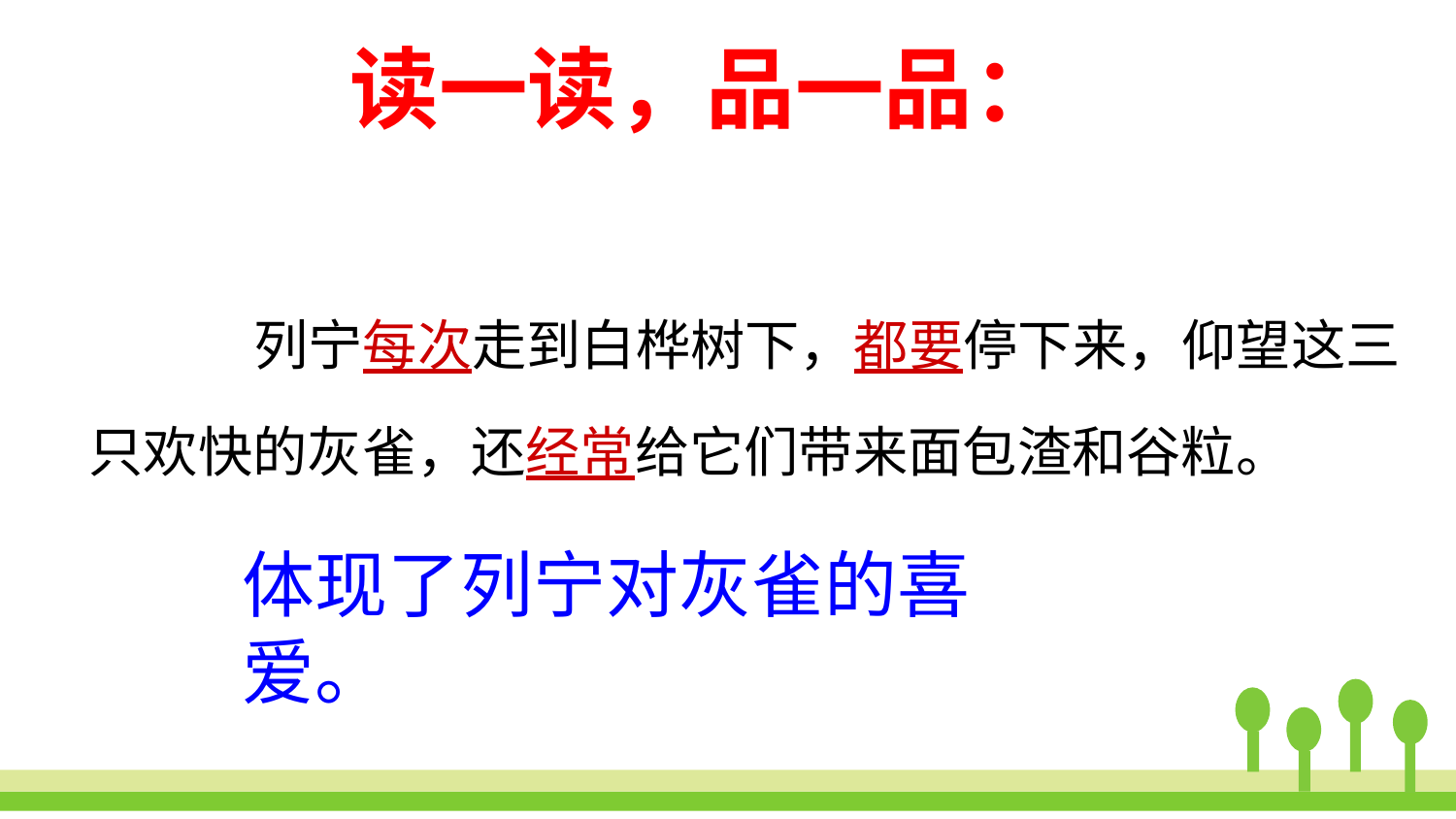

# 读一读，品一品：

              列宁每次走到白桦树下，都要停下来，仰望这三只欢快的灰雀，还经常给它们带来面包渣和谷粒。
体现了列宁对灰雀的喜爱。